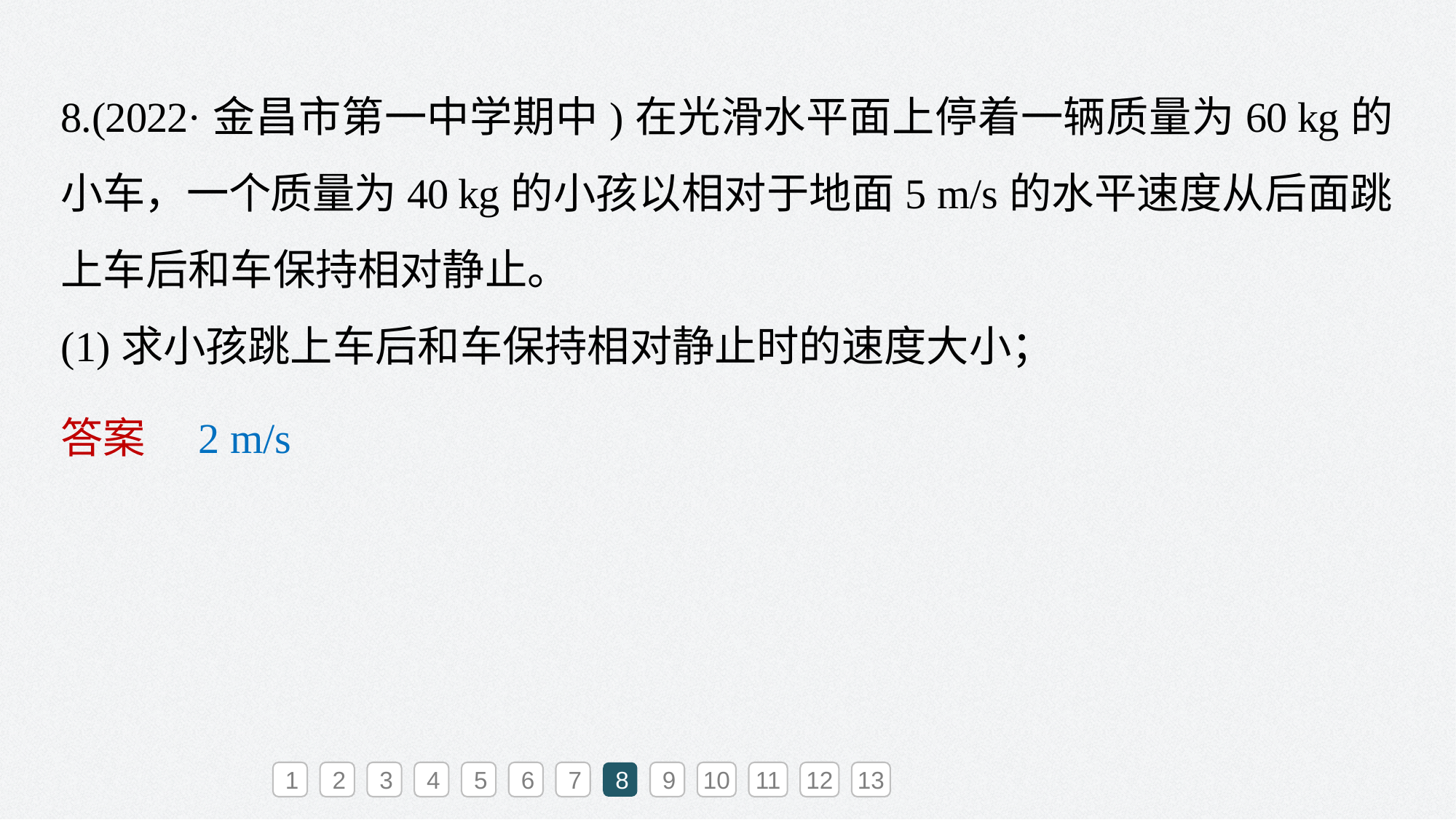

8.(2022·金昌市第一中学期中)在光滑水平面上停着一辆质量为60 kg的小车，一个质量为40 kg的小孩以相对于地面5 m/s的水平速度从后面跳上车后和车保持相对静止。
(1)求小孩跳上车后和车保持相对静止时的速度大小；
答案　2 m/s
1
2
3
4
5
6
7
8
9
10
11
12
13